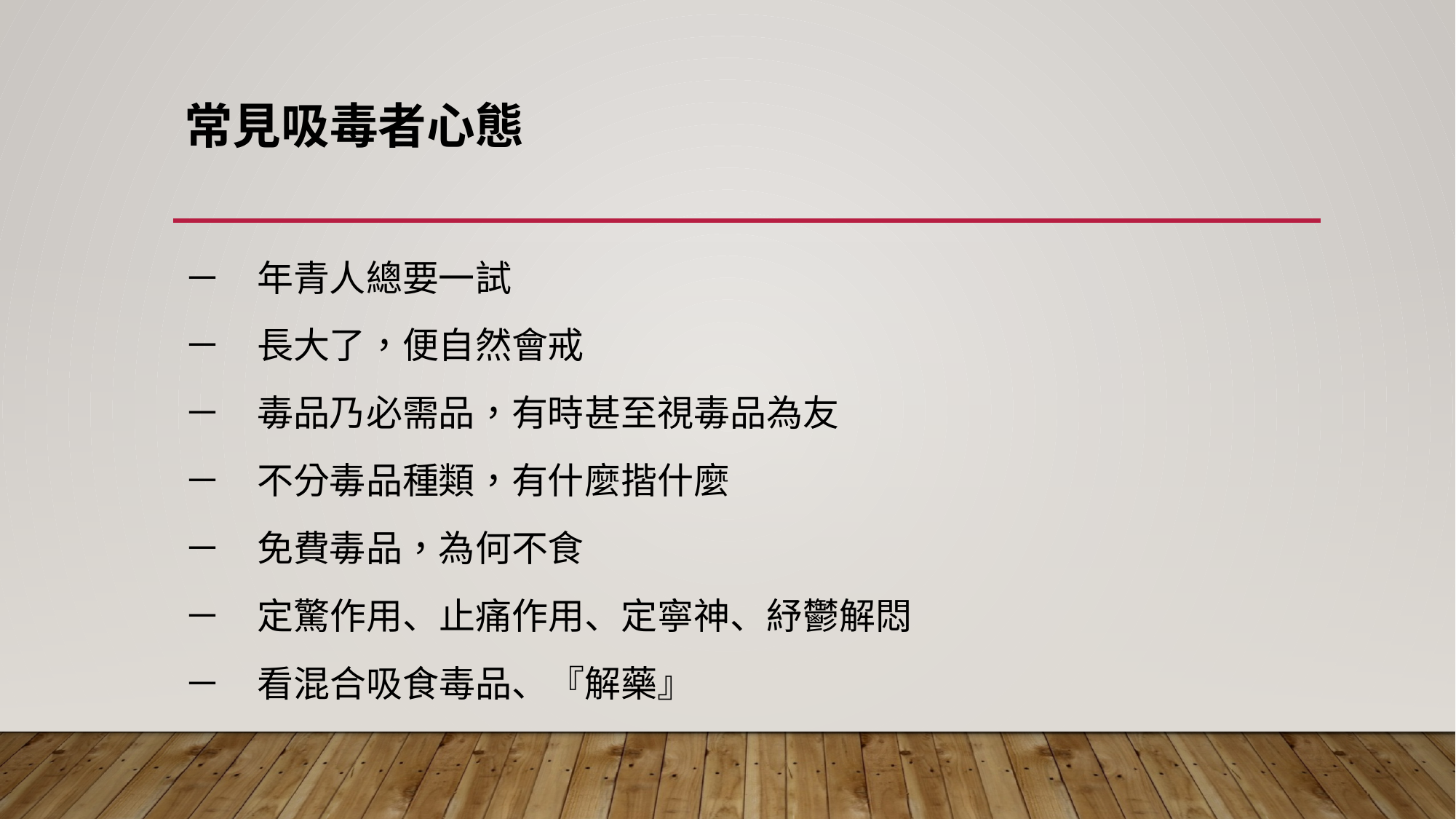

# 常見吸毒者心態
－　年青人總要一試
－　長大了，便自然會戒
－　毒品乃必需品，有時甚至視毒品為友
－　不分毒品種類，有什麼揩什麼
－　免費毒品，為何不食
－　定驚作用、止痛作用、定寧神、紓鬱解悶
－　看混合吸食毒品、『解藥』